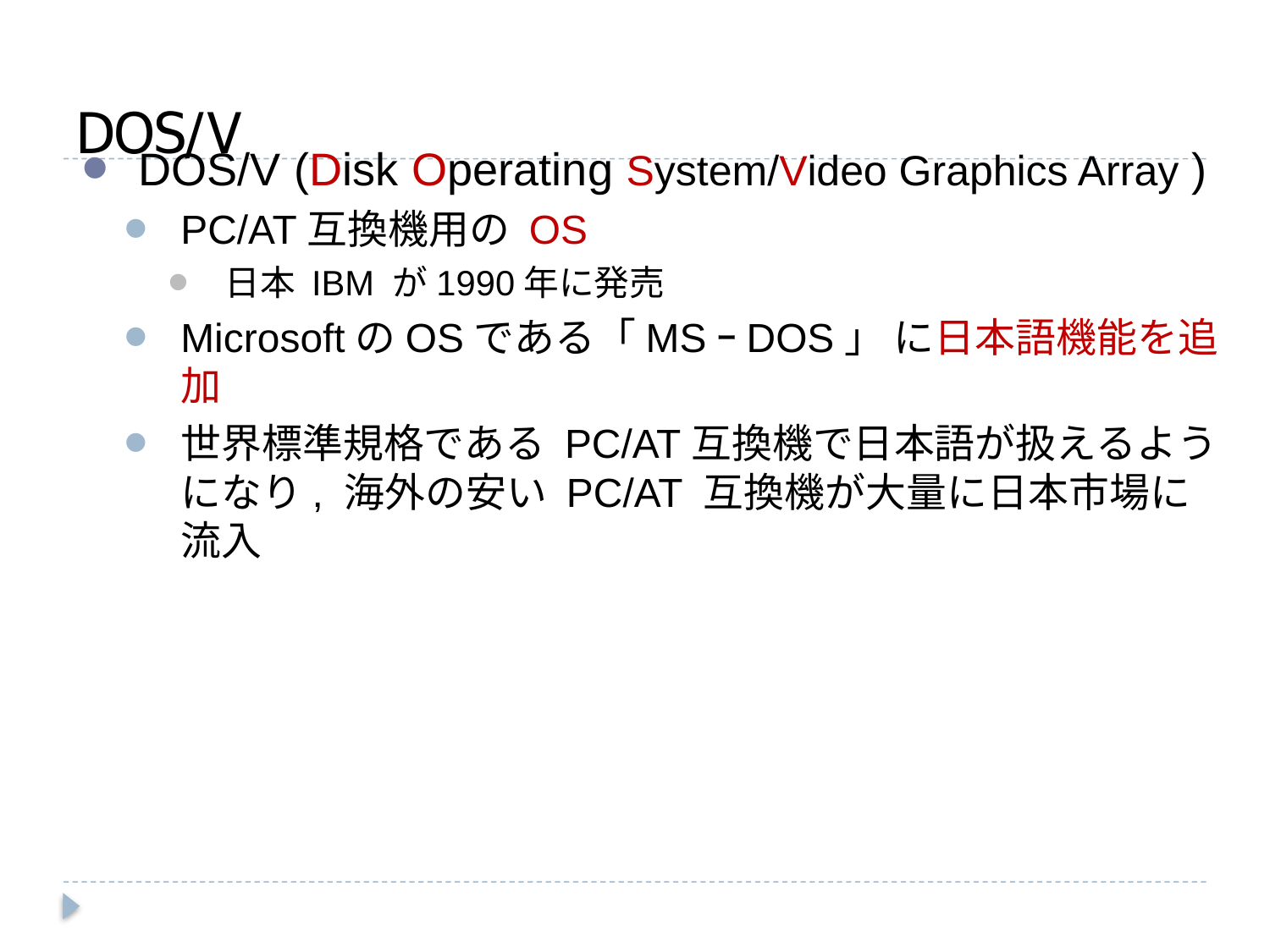

# DOS/V
DOS/V (Disk Operating System/Video Graphics Array )
PC/AT互換機用の OS
日本 IBM が1990年に発売
MicrosoftのOSである「MSｰDOS」 に日本語機能を追加
世界標準規格である PC/AT互換機で日本語が扱えるようになり, 海外の安い PC/AT 互換機が大量に日本市場に流入